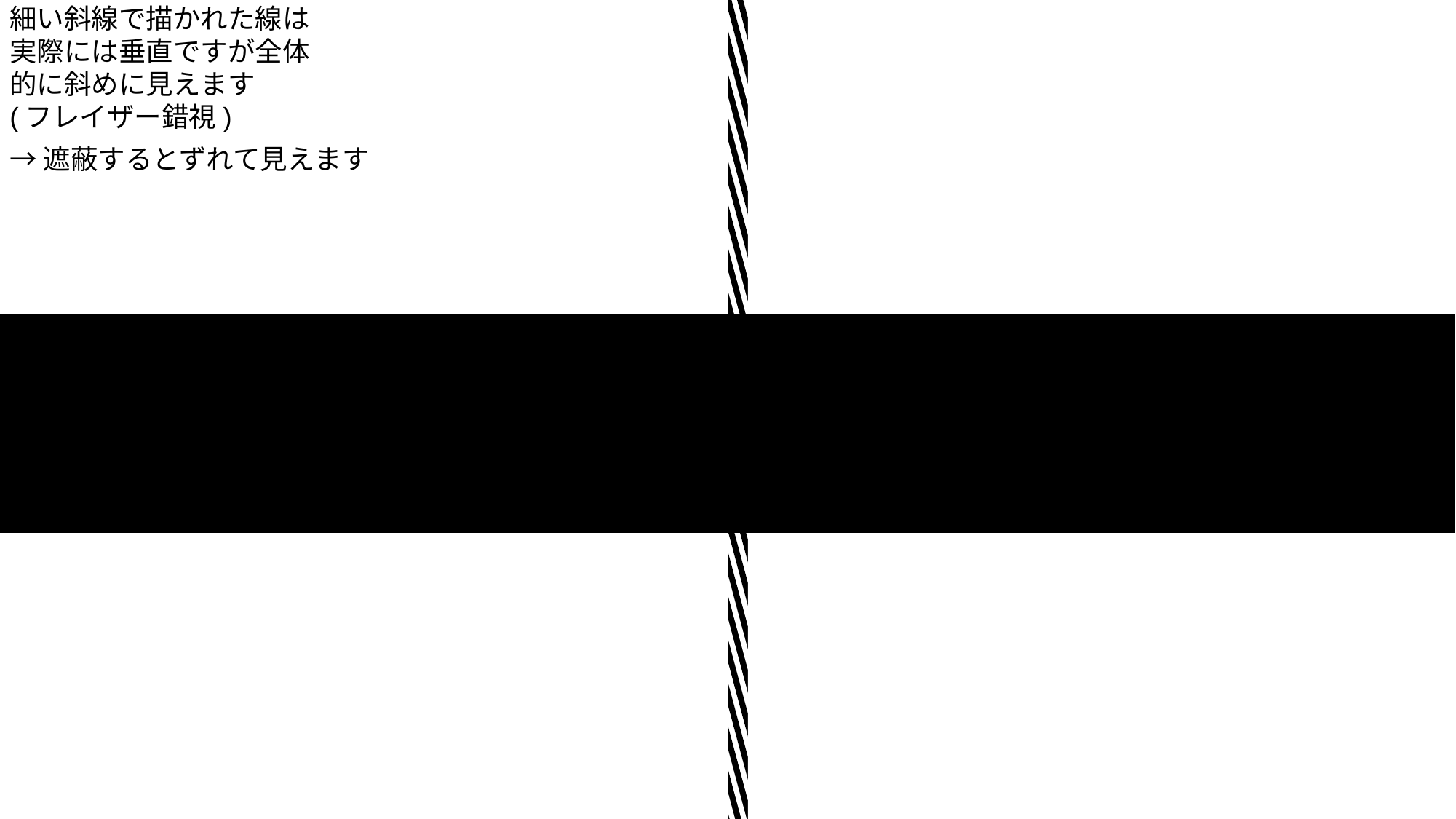

細い斜線で描かれた線は実際には垂直ですが全体的に斜めに見えます
(フレイザー錯視)

→遮蔽するとずれて見えます